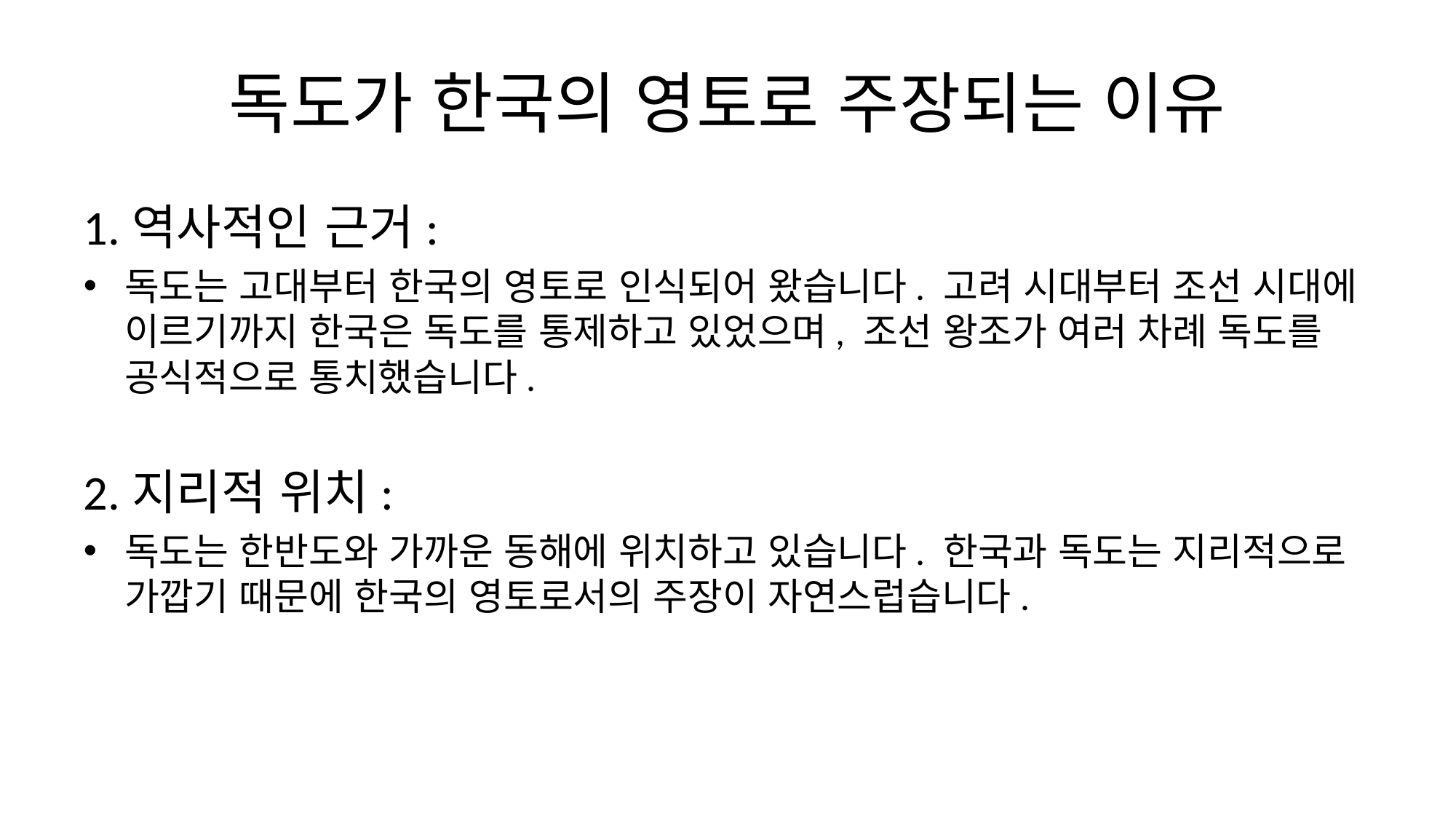

# 독도가 한국의 영토로 주장되는 이유
1.역사적인 근거:
독도는 고대부터 한국의 영토로 인식되어 왔습니다. 고려 시대부터 조선 시대에 이르기까지 한국은 독도를 통제하고 있었으며, 조선 왕조가 여러 차례 독도를 공식적으로 통치했습니다.

2.지리적 위치:
독도는 한반도와 가까운 동해에 위치하고 있습니다. 한국과 독도는 지리적으로 가깝기 때문에 한국의 영토로서의 주장이 자연스럽습니다.